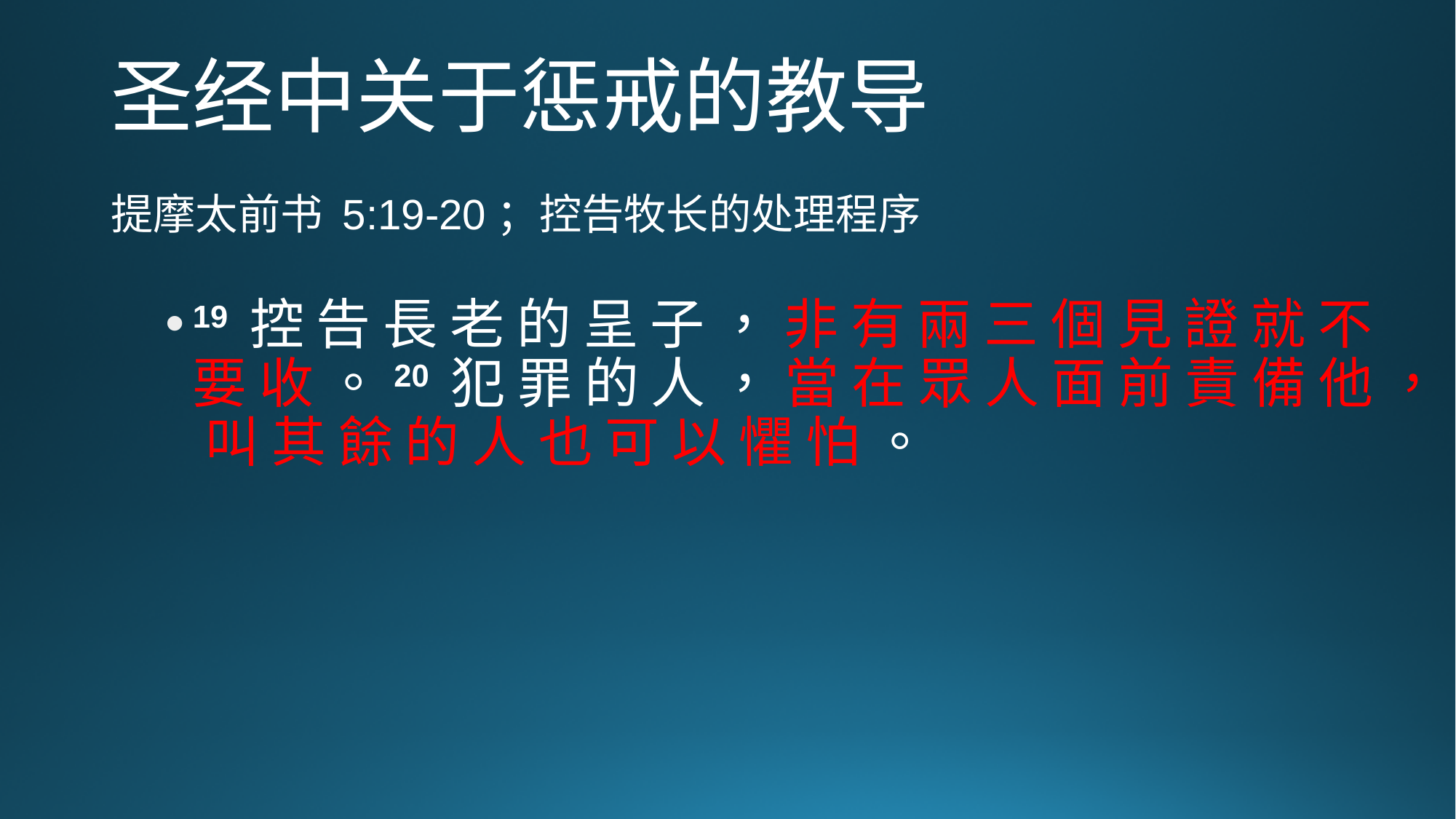

# 圣经中关于惩戒的教导
提摩太前书 5:19-20；控告牧长的处理程序

19 控 告 長 老 的 呈 子 ， 非 有 兩 三 個 見 證 就 不 要 收 。20 犯 罪 的 人 ， 當 在 眾 人 面 前 責 備 他 ， 叫 其 餘 的 人 也 可 以 懼 怕 。